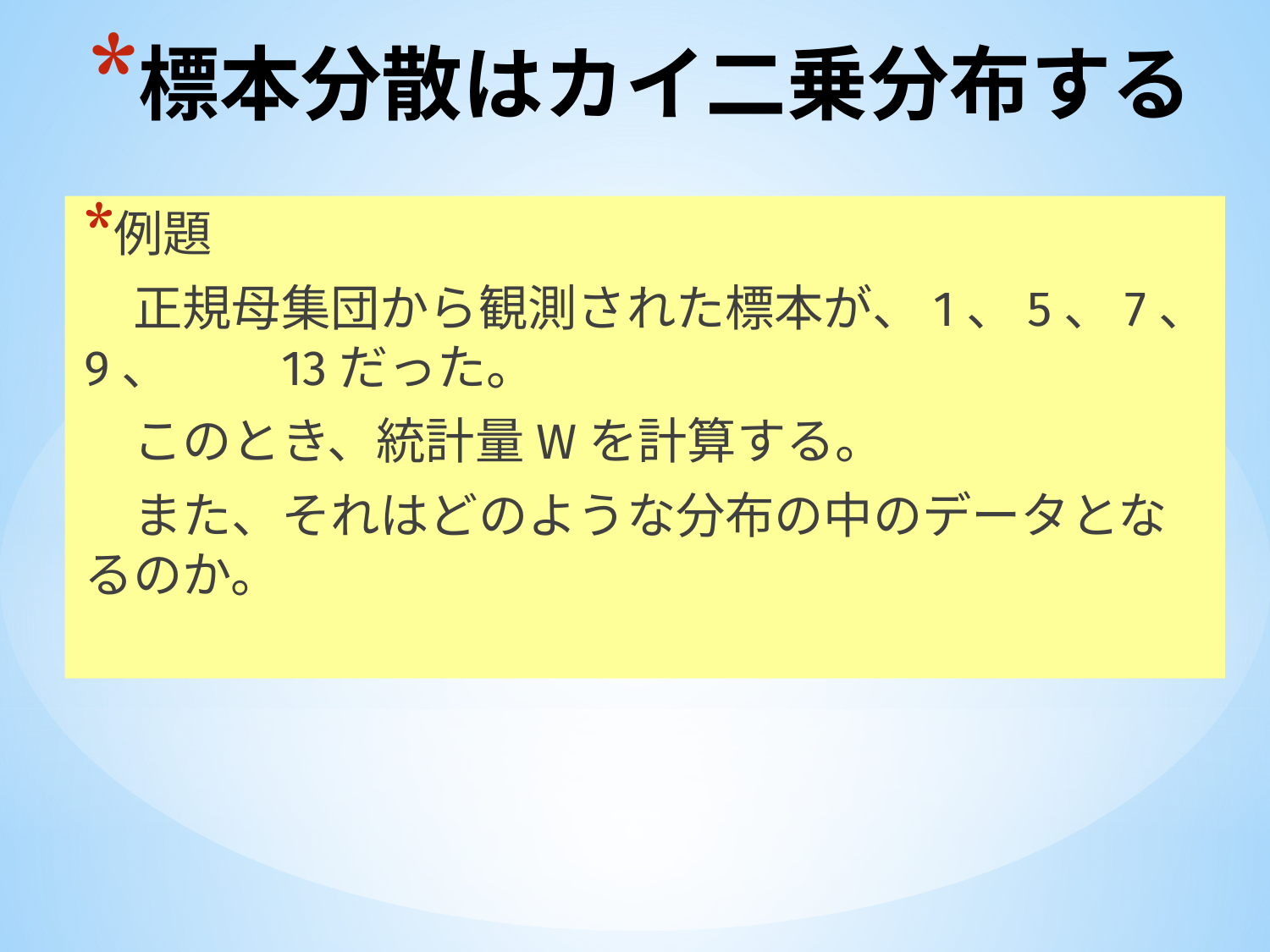

# 標本分散はカイ二乗分布する
例題
　正規母集団から観測された標本が、1、5、7、9、　　13だった。
　このとき、統計量Wを計算する。
　また、それはどのような分布の中のデータとなるのか。